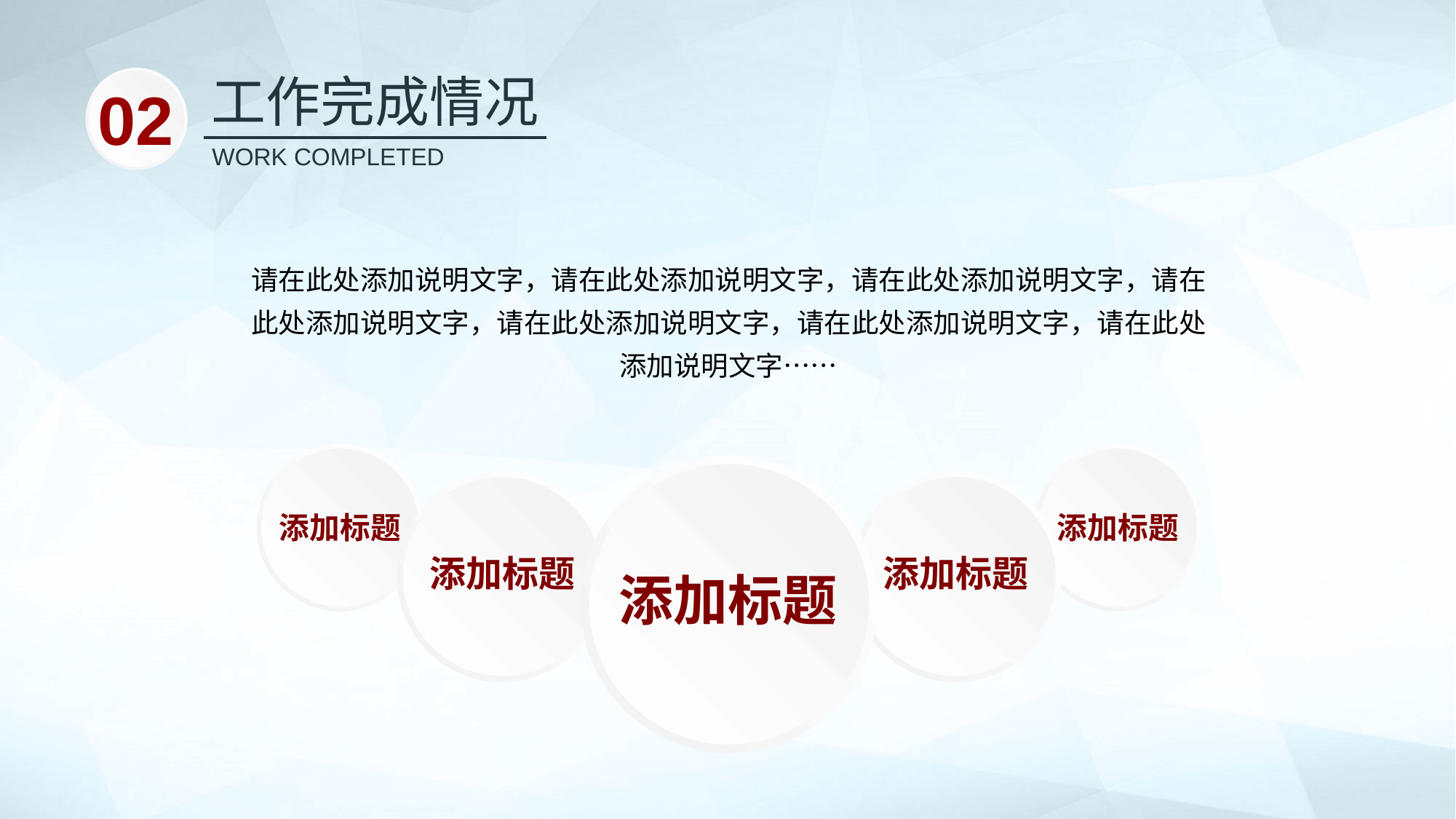

工作完成情况

02
WORK COMPLETED
请在此处添加说明文字，请在此处添加说明文字，请在此处添加说明文字，请在此处添加说明文字，请在此处添加说明文字，请在此处添加说明文字，请在此处添加说明文字……

添加标题

添加标题

添加标题

添加标题

添加标题